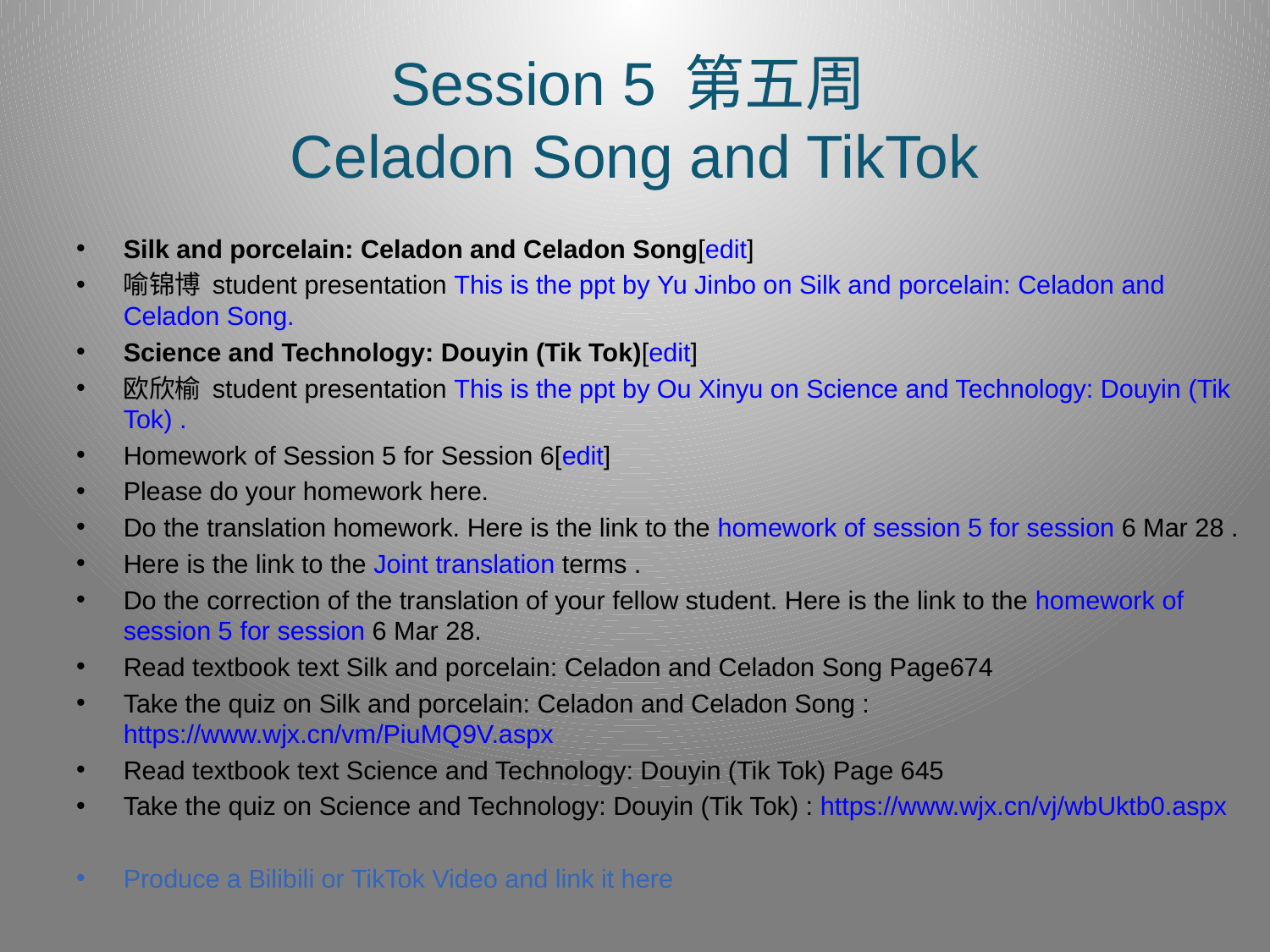

# Session 5 第五周 Celadon Song and TikTok
Silk and porcelain: Celadon and Celadon Song[edit]
喻锦博 student presentation This is the ppt by Yu Jinbo on Silk and porcelain: Celadon and Celadon Song.
Science and Technology: Douyin (Tik Tok)[edit]
欧欣榆 student presentation This is the ppt by Ou Xinyu on Science and Technology: Douyin (Tik Tok) .
Homework of Session 5 for Session 6[edit]
Please do your homework here.
Do the translation homework. Here is the link to the homework of session 5 for session 6 Mar 28 .
Here is the link to the Joint translation terms .
Do the correction of the translation of your fellow student. Here is the link to the homework of session 5 for session 6 Mar 28.
Read textbook text Silk and porcelain: Celadon and Celadon Song Page674
Take the quiz on Silk and porcelain: Celadon and Celadon Song : https://www.wjx.cn/vm/PiuMQ9V.aspx
Read textbook text Science and Technology: Douyin (Tik Tok) Page 645
Take the quiz on Science and Technology: Douyin (Tik Tok) : https://www.wjx.cn/vj/wbUktb0.aspx

Produce a Bilibili or TikTok Video and link it here